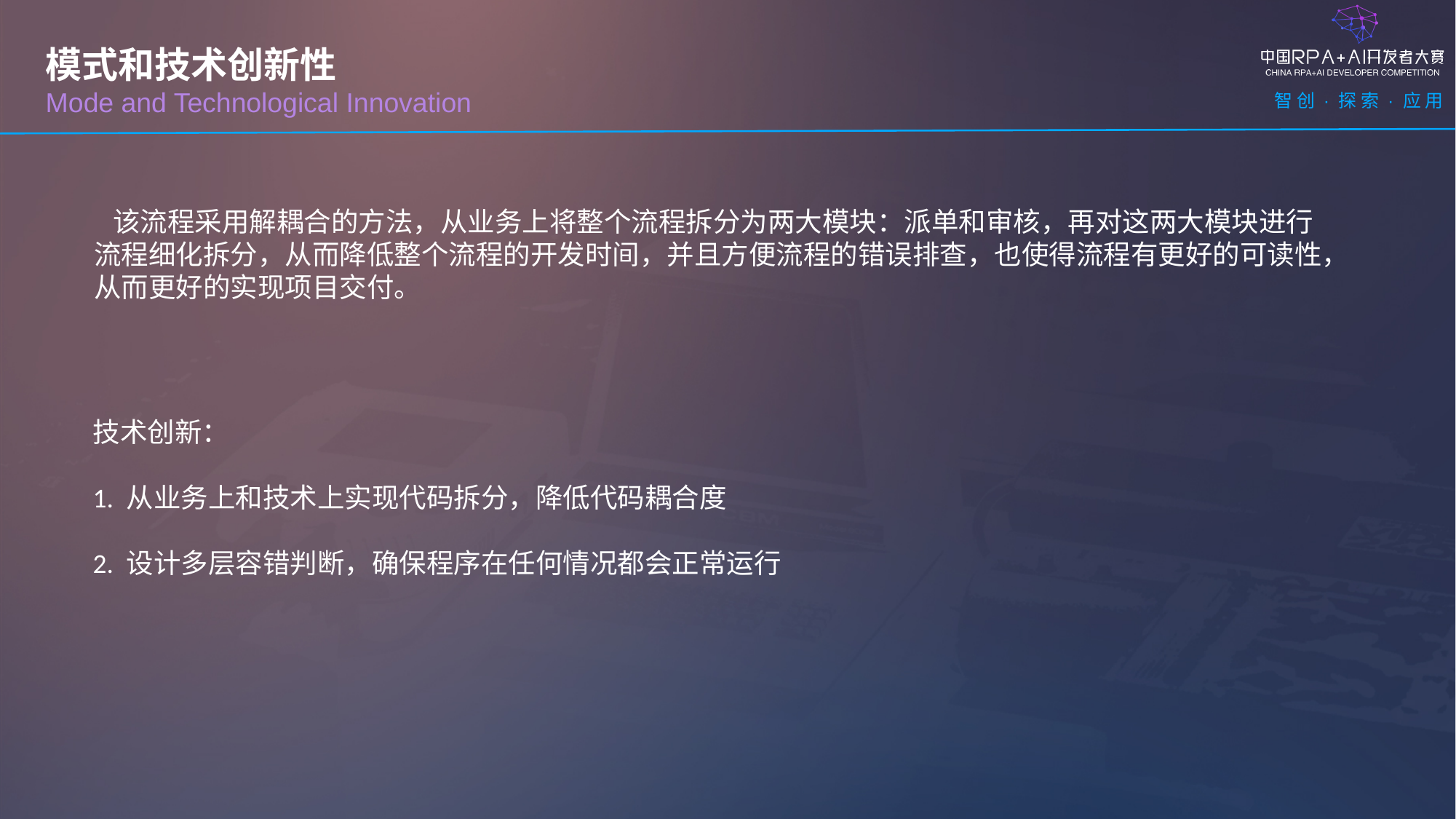

模式和技术创新性
Mode and Technological Innovation
  该流程采用解耦合的方法，从业务上将整个流程拆分为两大模块：派单和审核，再对这两大模块进行流程细化拆分，从而降低整个流程的开发时间，并且方便流程的错误排查，也使得流程有更好的可读性，从而更好的实现项目交付。
技术创新：

1. 从业务上和技术上实现代码拆分，降低代码耦合度

2. 设计多层容错判断，确保程序在任何情况都会正常运行